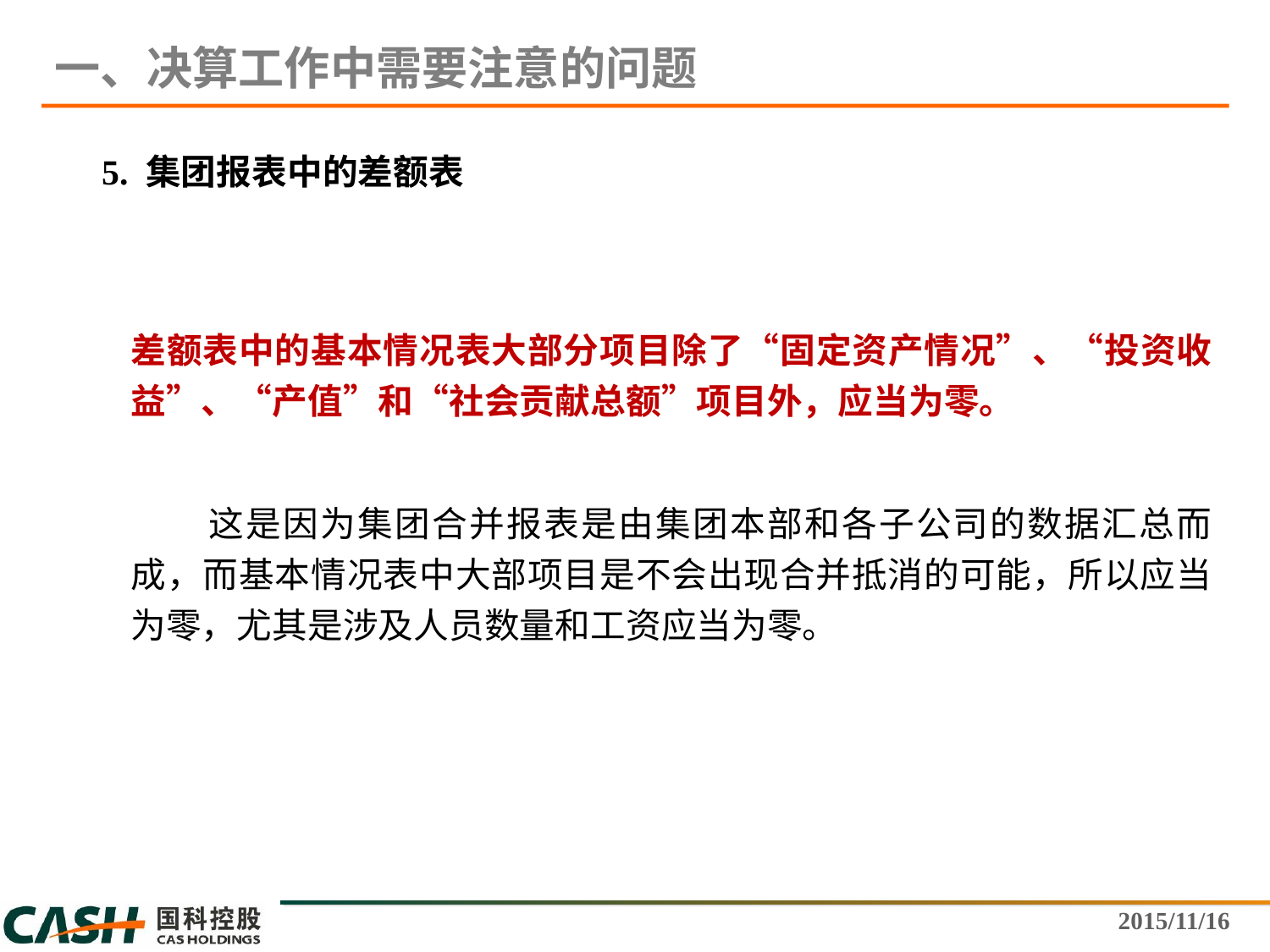

一、决算工作中需要注意的问题
5. 集团报表中的差额表
差额表中的基本情况表大部分项目除了“固定资产情况”、“投资收益”、“产值”和“社会贡献总额”项目外，应当为零。

这是因为集团合并报表是由集团本部和各子公司的数据汇总而成，而基本情况表中大部项目是不会出现合并抵消的可能，所以应当为零，尤其是涉及人员数量和工资应当为零。